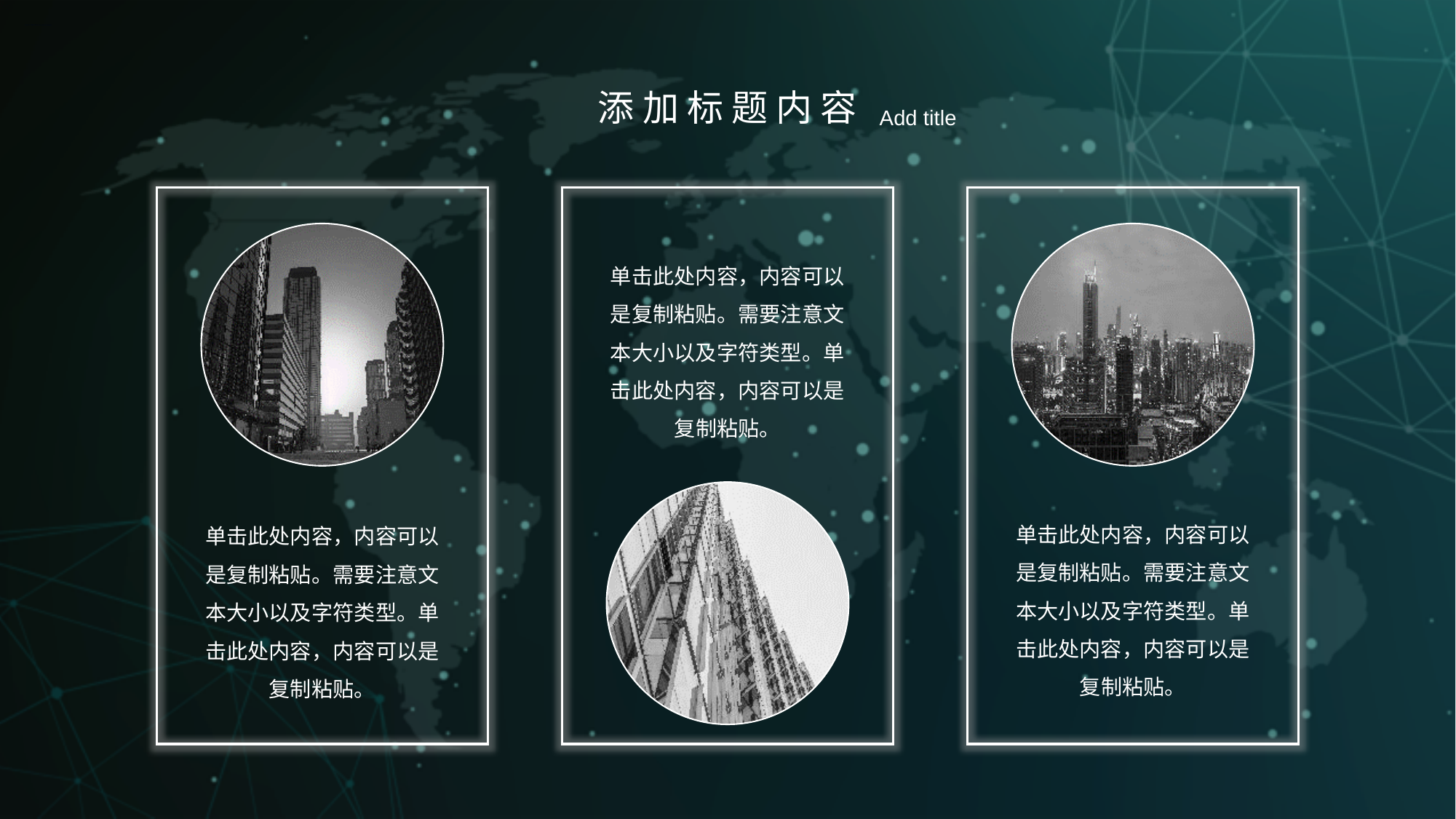

行业PPT模板http://www.1ppt.com/hangye/
添 加 标 题 内 容
Add title

单击此处内容，内容可以是复制粘贴。需要注意文本大小以及字符类型。单击此处内容，内容可以是复制粘贴。

单击此处内容，内容可以是复制粘贴。需要注意文本大小以及字符类型。单击此处内容，内容可以是复制粘贴。
单击此处内容，内容可以是复制粘贴。需要注意文本大小以及字符类型。单击此处内容，内容可以是复制粘贴。